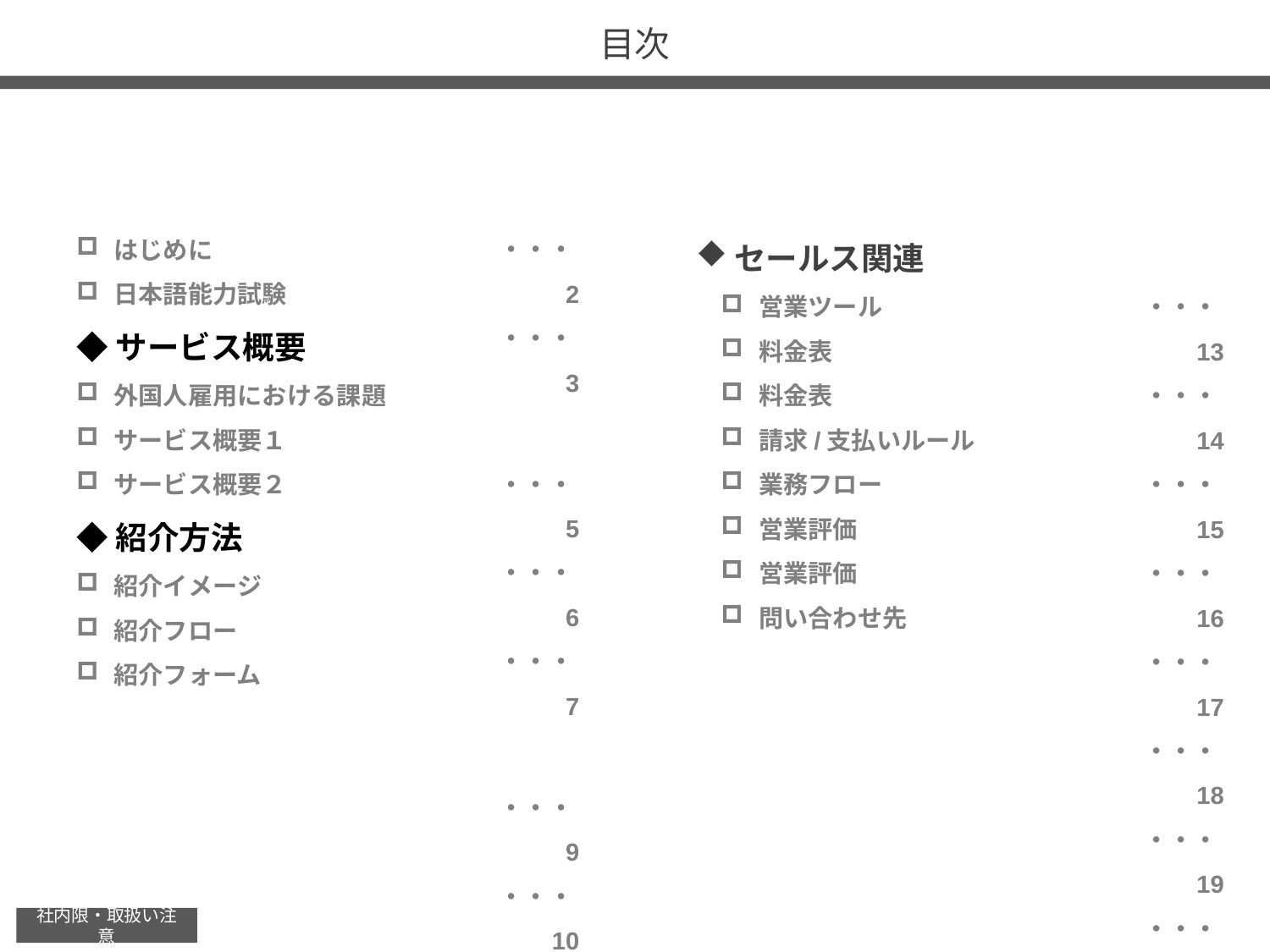

# 目次
・・・2
・・・3

・・・5
・・・6
・・・7

・・・9
・・・10
・・・11

はじめに
日本語能力試験
◆サービス概要
外国人雇用における課題
サービス概要１
サービス概要２
◆紹介方法
紹介イメージ
紹介フロー
紹介フォーム

セールス関連
営業ツール
料金表
料金表
請求/支払いルール
業務フロー
営業評価
営業評価
問い合わせ先
・・・13
・・・14
・・・15
・・・16
・・・17
・・・18
・・・19
・・・20